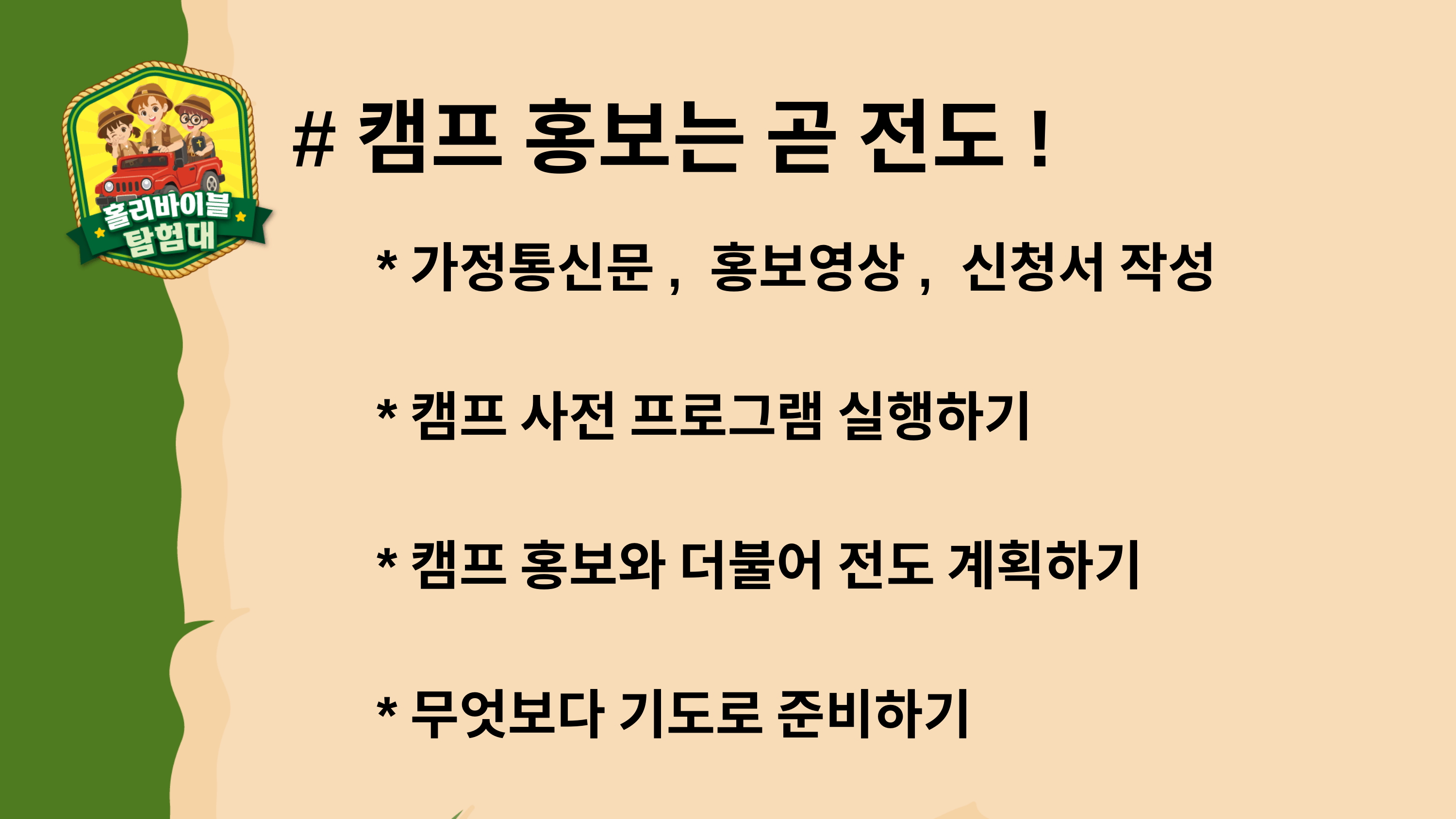

#캠프 홍보는 곧 전도!
*가정통신문, 홍보영상, 신청서 작성

*캠프 사전 프로그램 실행하기

*캠프 홍보와 더불어 전도 계획하기

*무엇보다 기도로 준비하기